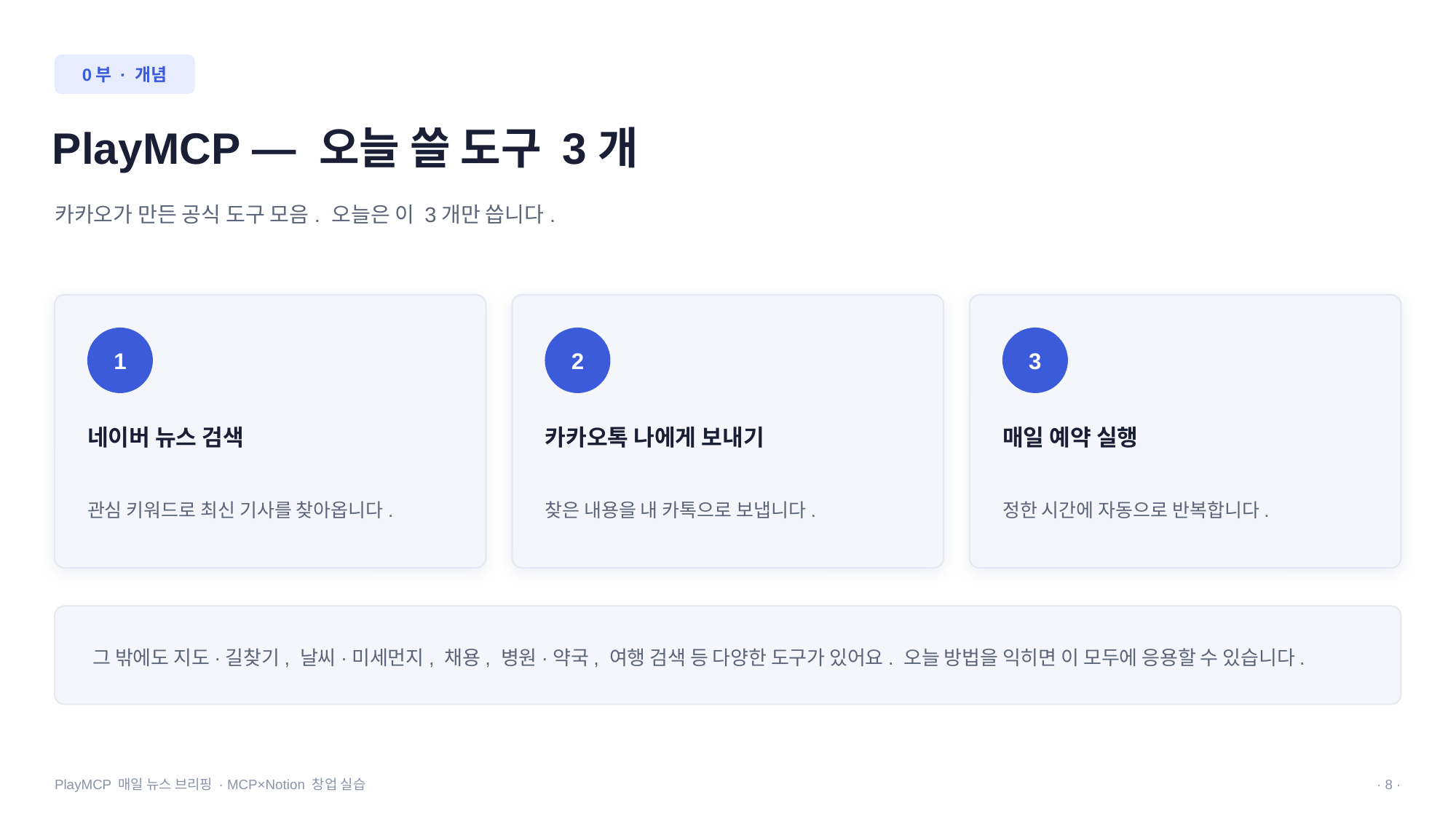

0부 · 개념
PlayMCP — 오늘 쓸 도구 3개
카카오가 만든 공식 도구 모음. 오늘은 이 3개만 씁니다.

1

2

3
네이버 뉴스 검색
카카오톡 나에게 보내기
매일 예약 실행
관심 키워드로 최신 기사를 찾아옵니다.
찾은 내용을 내 카톡으로 보냅니다.
정한 시간에 자동으로 반복합니다.

그 밖에도 지도·길찾기, 날씨·미세먼지, 채용, 병원·약국, 여행 검색 등 다양한 도구가 있어요. 오늘 방법을 익히면 이 모두에 응용할 수 있습니다.
PlayMCP 매일 뉴스 브리핑 · MCP×Notion 창업 실습
· 8 ·